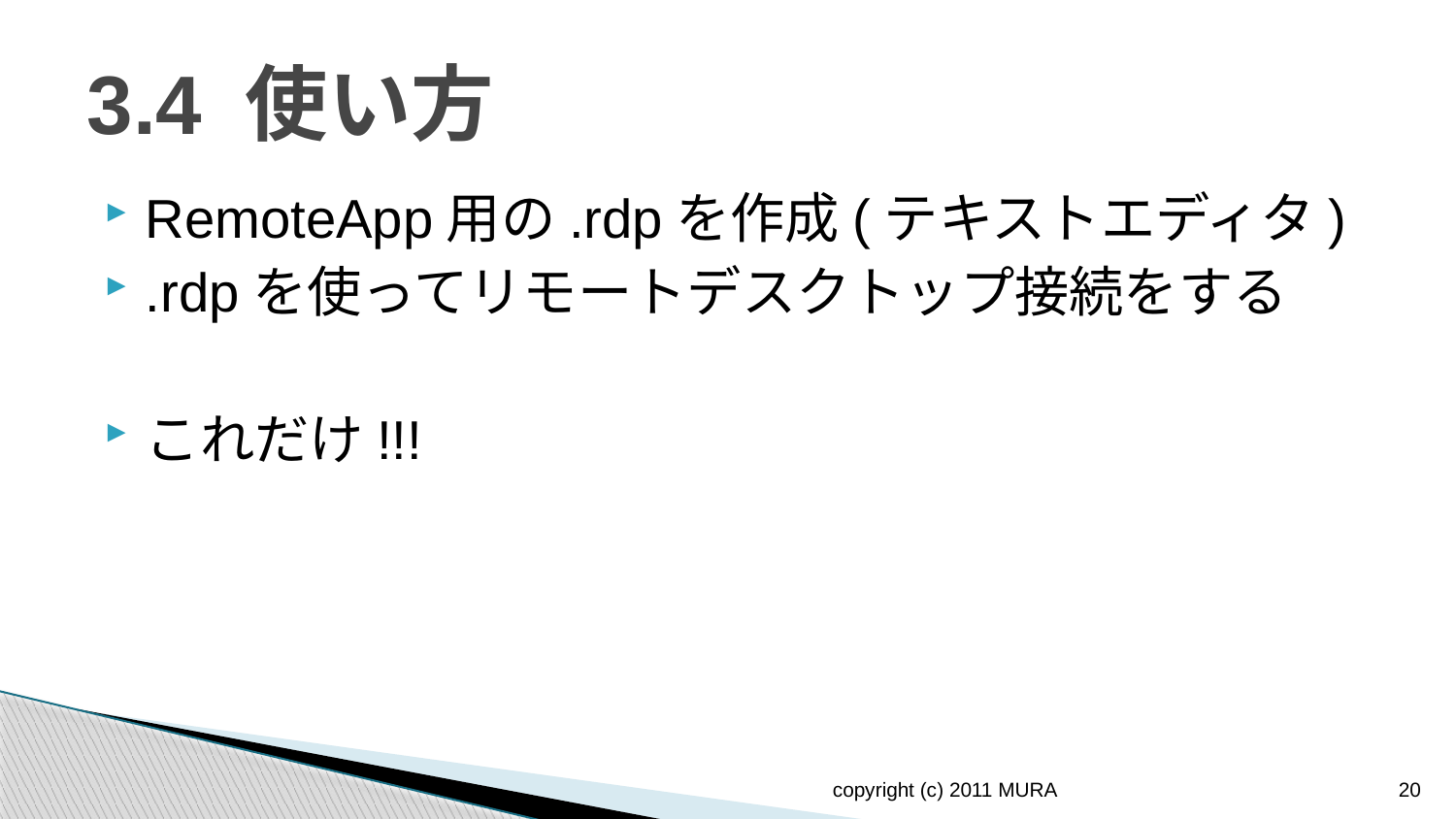

# 3.4 使い方
RemoteApp用の.rdpを作成(テキストエディタ)
.rdpを使ってリモートデスクトップ接続をする

これだけ!!!
copyright (c) 2011 MURA
20